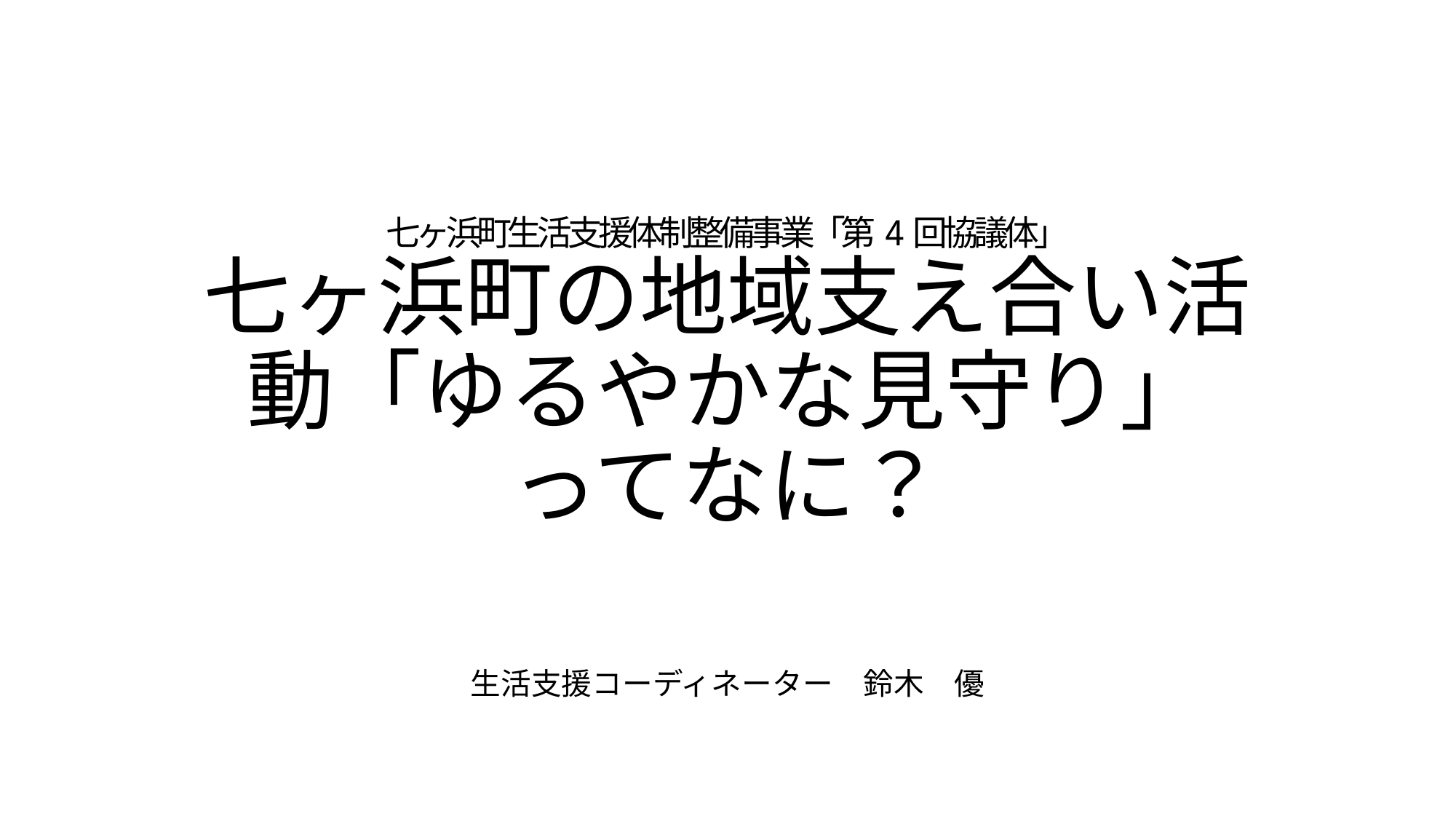

# 七ヶ浜町生活支援体制整備事業「第4回協議体」 七ヶ浜町の地域支え合い活動「ゆるやかな見守り」 ってなに？
生活支援コーディネーター　鈴木　優